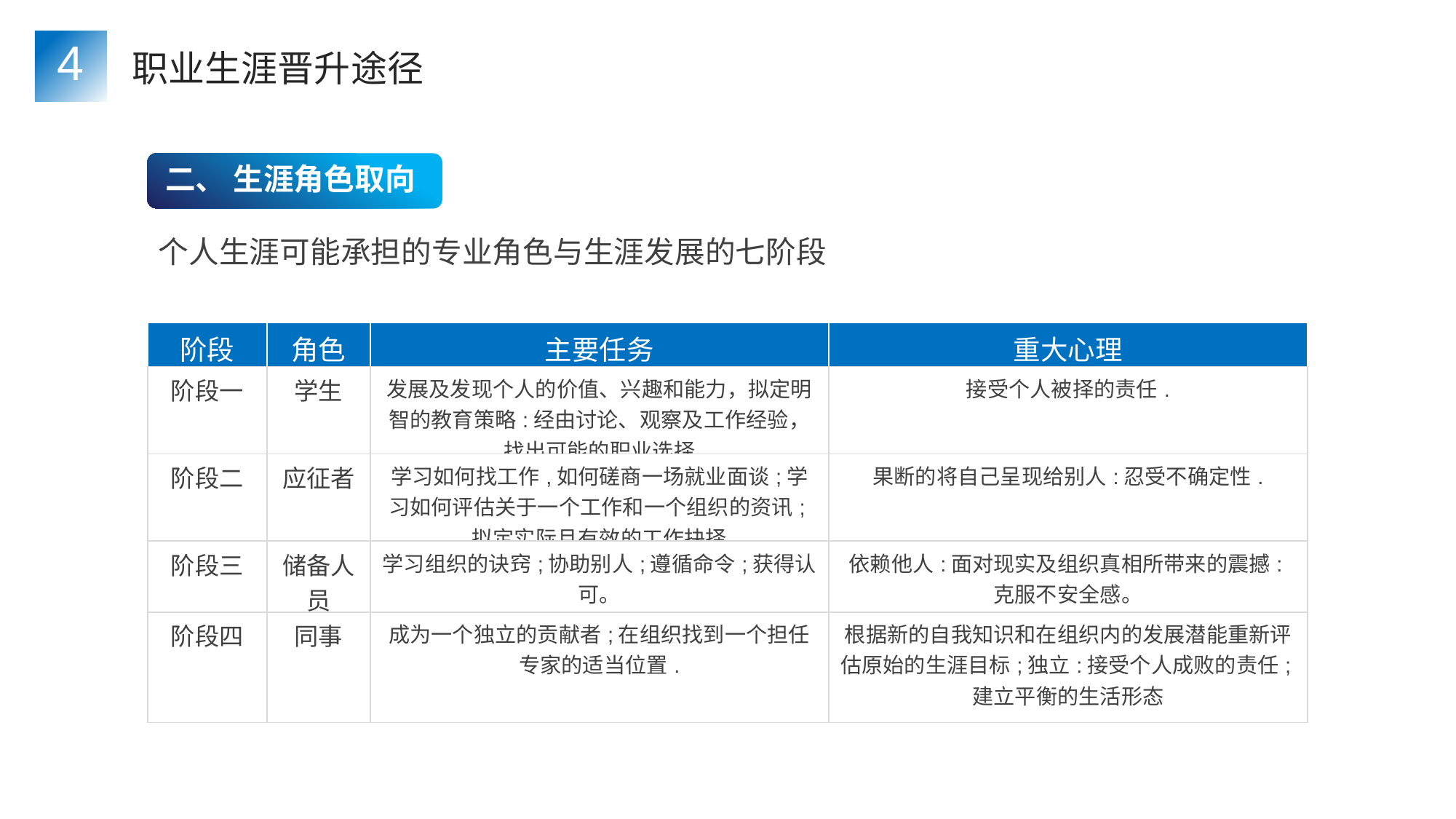

4
职业生涯晋升途径

二、 生涯角色取向
个人生涯可能承担的专业角色与生涯发展的七阶段
| 阶段 | 角色 | 主要任务 | 重大心理 |
| --- | --- | --- | --- |
| 阶段一 | 学生 | 发展及发现个人的价值、兴趣和能力，拟定明智的教育策略:经由讨论、观察及工作经验，找出可能的职业选择 | 接受个人被择的责任. |
| 阶段二 | 应征者 | 学习如何找工作,如何磋商一场就业面谈;学习如何评估关于一个工作和一个组织的资讯;拟定实际且有效的工作抉择 | 果断的将自己呈现给别人:忍受不确定性. |
| 阶段三 | 储备人员 | 学习组织的诀窍;协助别人;遵循命令;获得认可。 | 依赖他人:面对现实及组织真相所带来的震撼:克服不安全感。 |
| 阶段四 | 同事 | 成为一个独立的贡献者;在组织找到一个担任专家的适当位置. | 根据新的自我知识和在组织内的发展潜能重新评估原始的生涯目标;独立:接受个人成败的责任;建立平衡的生活形态 |